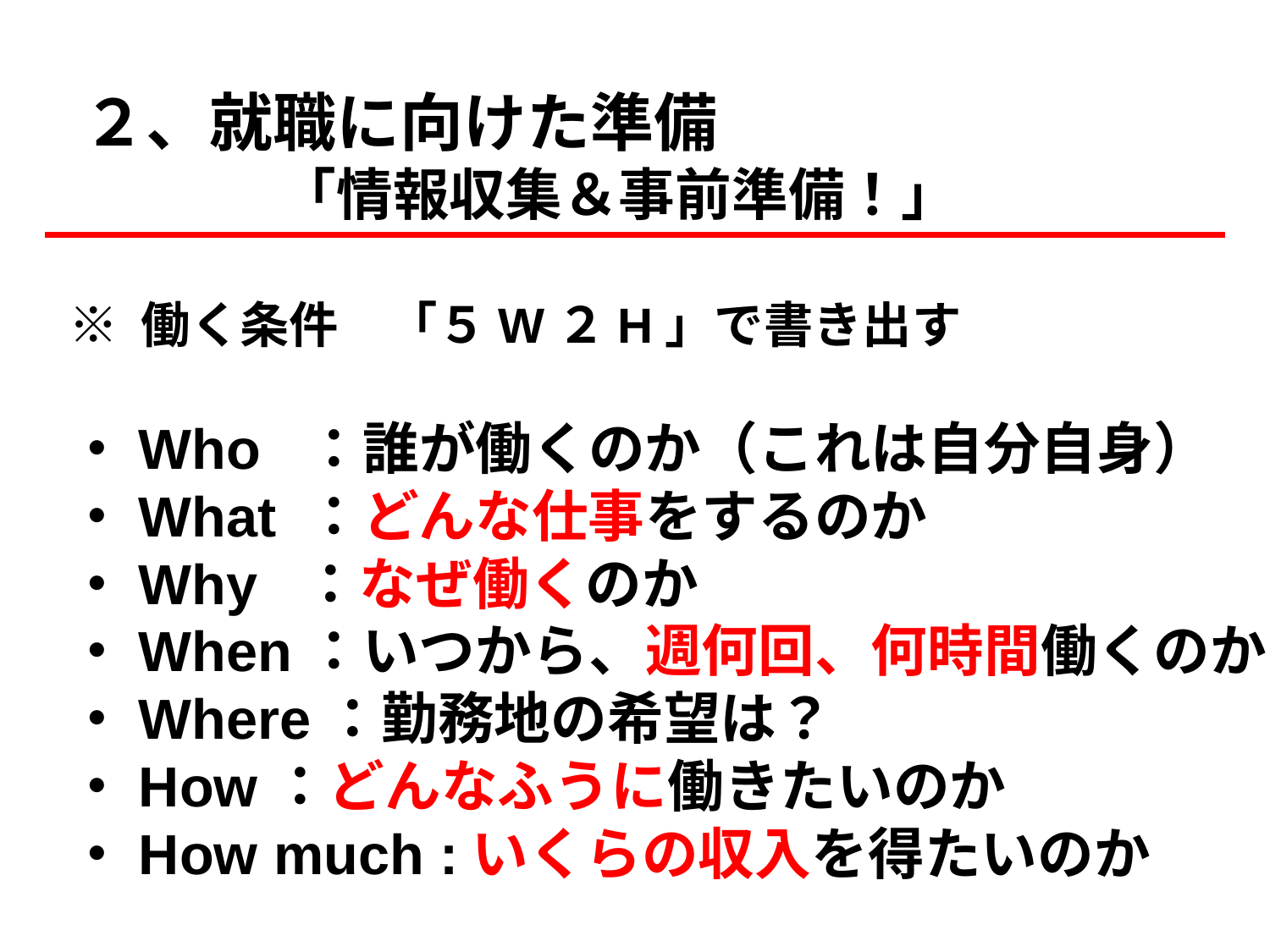

２、就職に向けた準備
　　　　「情報収集＆事前準備！」

※ 働く条件　「５W２H」で書き出す

・Who  ：誰が働くのか（これは自分自身）
・What ：どんな仕事をするのか
・Why  ：なぜ働くのか
・When：いつから、週何回、何時間働くのか
・Where：勤務地の希望は？
・How：どんなふうに働きたいのか
・How much :いくらの収入を得たいのか